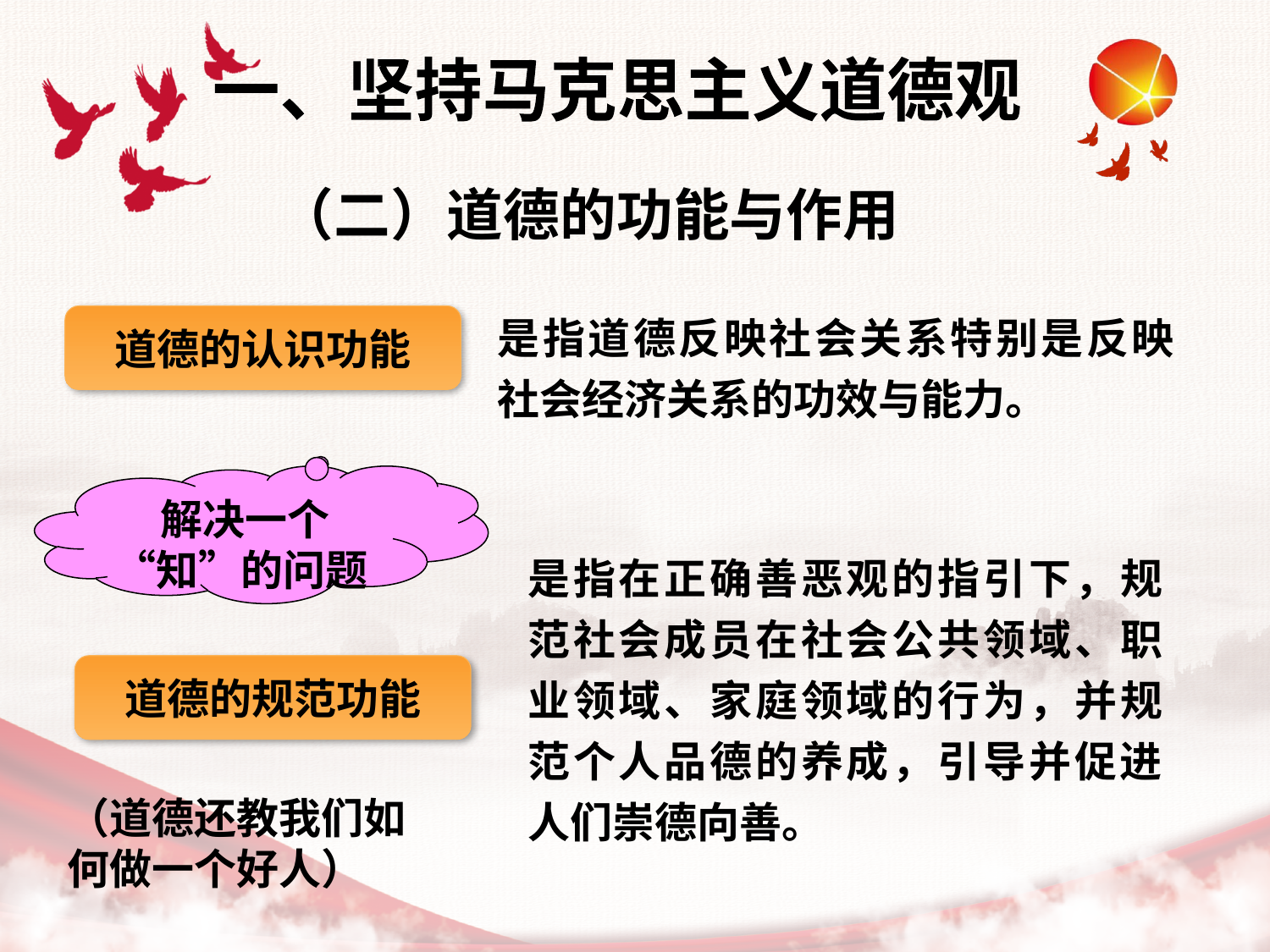

一、坚持马克思主义道德观
（二）道德的功能与作用
是指道德反映社会关系特别是反映社会经济关系的功效与能力。
道德的认识功能
解决一个“知”的问题
是指在正确善恶观的指引下，规范社会成员在社会公共领域、职业领域、家庭领域的行为，并规范个人品德的养成，引导并促进人们崇德向善。
道德的规范功能
（道德还教我们如何做一个好人）